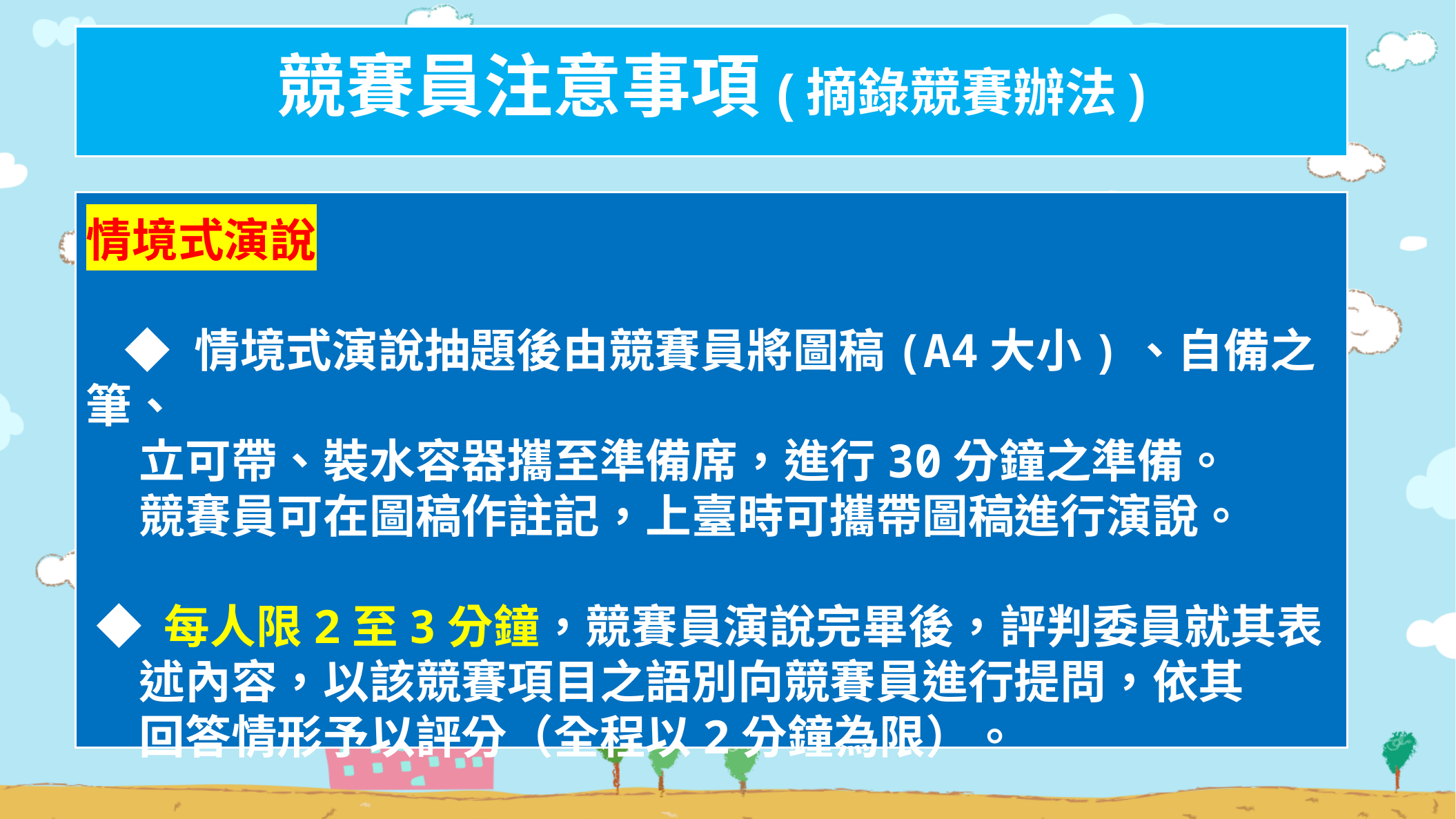

競賽員注意事項(摘錄競賽辦法)
情境式演說

   ◆ 情境式演說抽題後由競賽員將圖稿(A4大小)、自備之筆、
    立可帶、裝水容器攜至準備席，進行30分鐘之準備。
    競賽員可在圖稿作註記，上臺時可攜帶圖稿進行演說。

 ◆ 每人限2至3分鐘，競賽員演說完畢後，評判委員就其表
    述內容，以該競賽項目之語別向競賽員進行提問，依其
    回答情形予以評分（全程以2分鐘為限）。